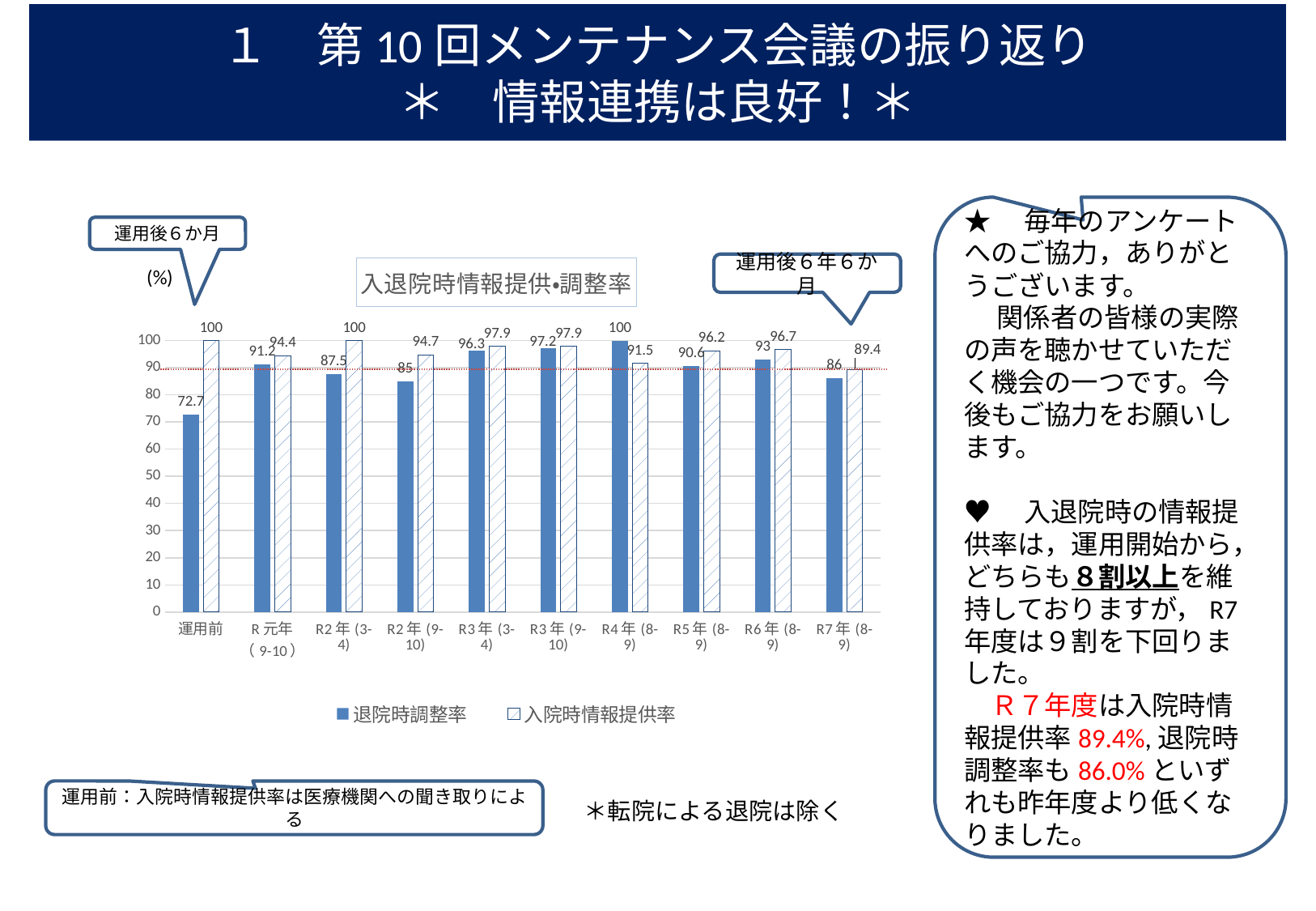

# １　第10回メンテナンス会議の振り返り ＊　情報連携は良好！＊
★　毎年のアンケートへのご協力，ありがとうございます。
　 関係者の皆様の実際の声を聴かせていただく機会の一つです。今後もご協力をお願いします。

♥　入退院時の情報提供率は，運用開始から，どちらも８割以上を維持しておりますが，R7年度は９割を下回りました。
　Ｒ７年度は入院時情報提供率89.4%,退院時調整率も86.0%といずれも昨年度より低くなりました。
運用後６か月

### Chart: 入退院時情報提供・調整率

| Category | 退院時調整率 | 入院時情報提供率 |
|---|---|---|
| 運用前 | 72.7 | 100.0 |
| R元年（9-10） | 91.2 | 94.4 |
| R2年(3-4) | 87.5 | 100.0 |
| R2年(9-10) | 85.0 | 94.7 |
| R3年(3-4) | 96.3 | 97.9 |
| R3年(9-10) | 97.2 | 97.9 |
| R4年(8-9) | 100.0 | 91.5 |
| R5年(8-9) | 90.6 | 96.2 |
| R6年(8-9) | 93.0 | 96.7 |
| R7年(8-9) | 86.0 | 89.4 |
運用後６年６か月
運用前：入院時情報提供率は医療機関への聞き取りによる
＊転院による退院は除く